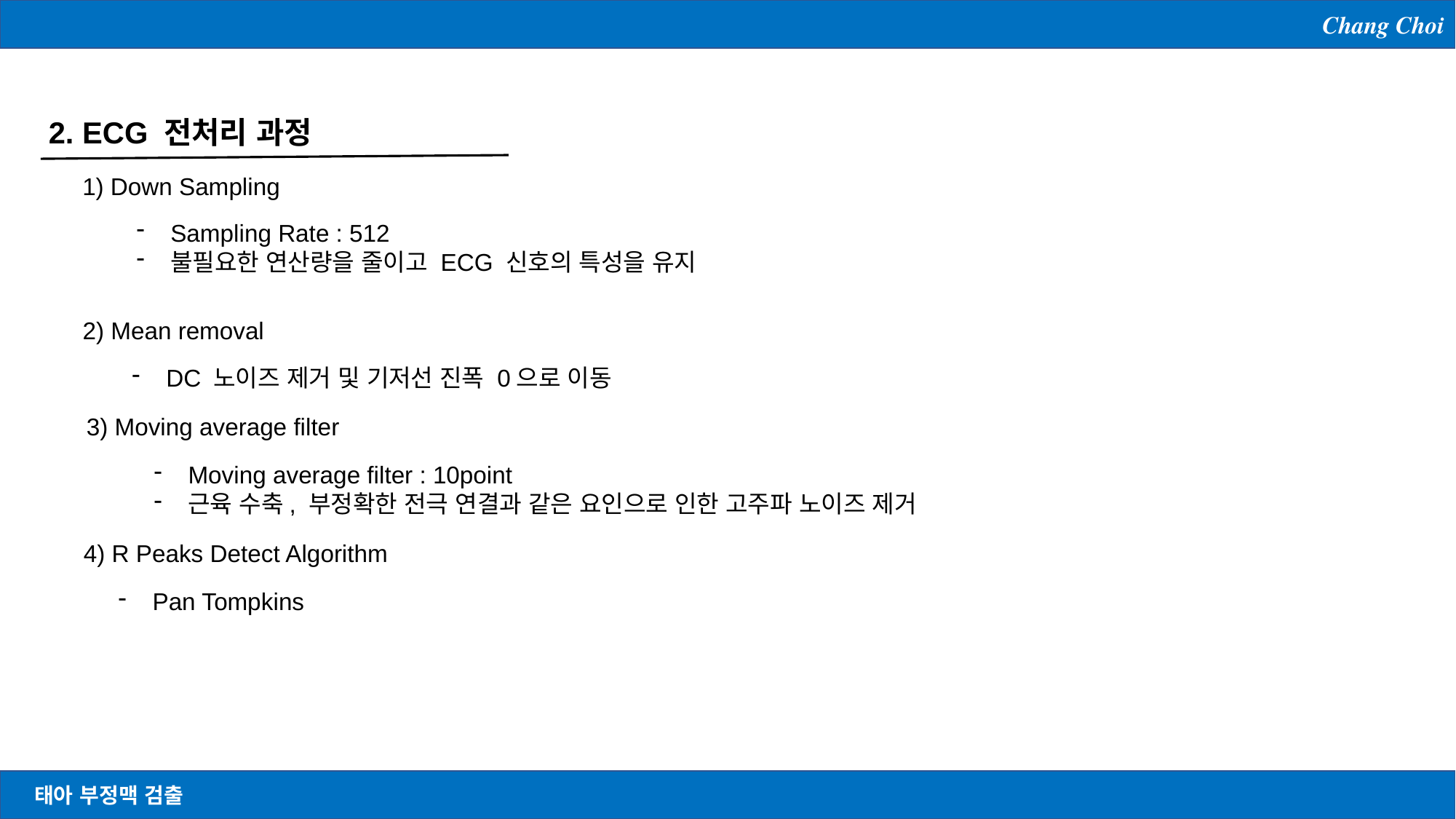

Chang Choi
2. ECG 전처리 과정
1) Down Sampling
Sampling Rate : 512
불필요한 연산량을 줄이고 ECG 신호의 특성을 유지
2) Mean removal
DC 노이즈 제거 및 기저선 진폭 0으로 이동
3) Moving average filter
Moving average filter : 10point
근육 수축, 부정확한 전극 연결과 같은 요인으로 인한 고주파 노이즈 제거
4) R Peaks Detect Algorithm
Pan Tompkins

태아 부정맥 검출